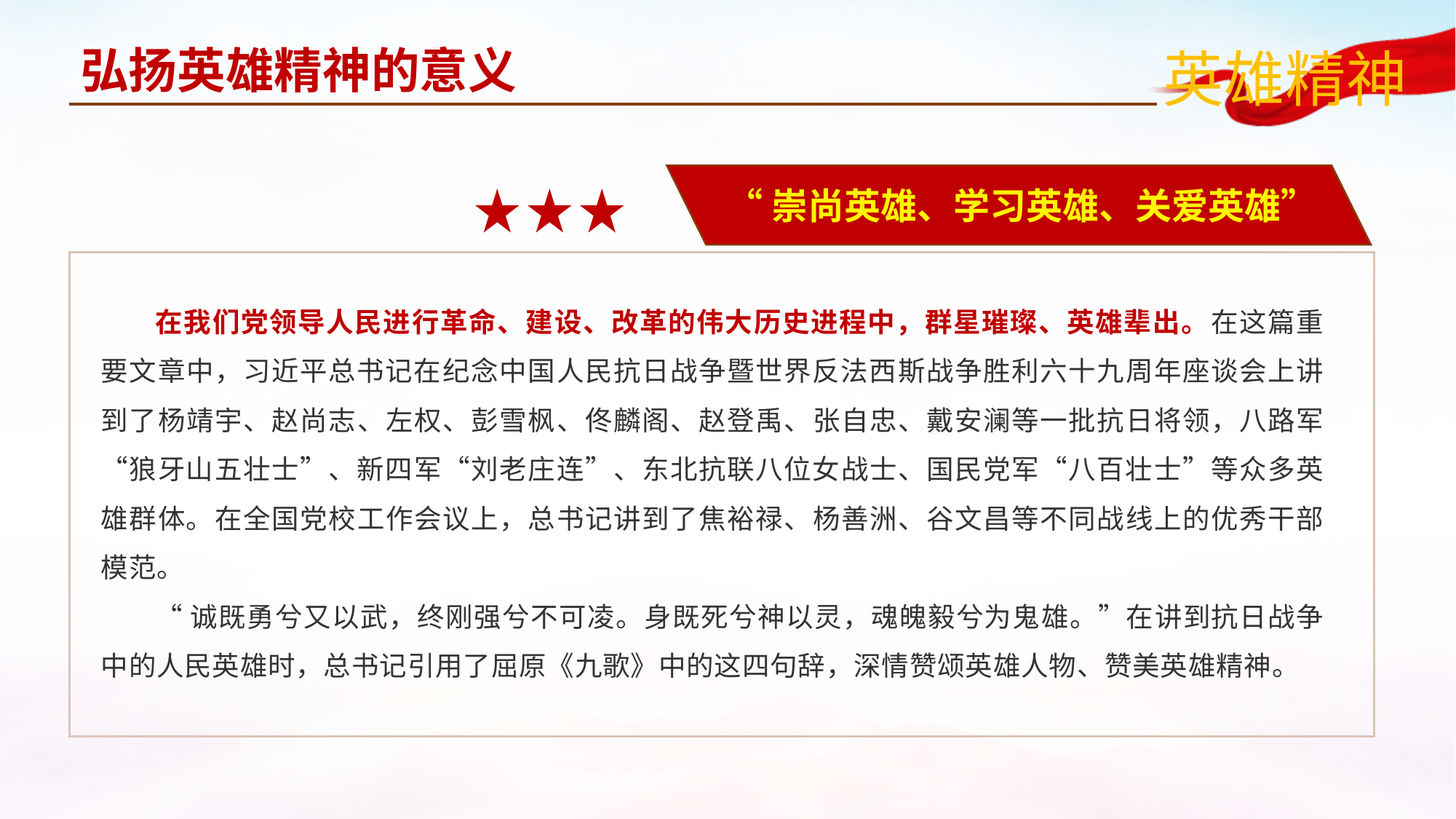

弘扬英雄精神的意义

“崇尚英雄、学习英雄、关爱英雄”

在我们党领导人民进行革命、建设、改革的伟大历史进程中，群星璀璨、英雄辈出。在这篇重要文章中，习近平总书记在纪念中国人民抗日战争暨世界反法西斯战争胜利六十九周年座谈会上讲到了杨靖宇、赵尚志、左权、彭雪枫、佟麟阁、赵登禹、张自忠、戴安澜等一批抗日将领，八路军“狼牙山五壮士”、新四军“刘老庄连”、东北抗联八位女战士、国民党军“八百壮士”等众多英雄群体。在全国党校工作会议上，总书记讲到了焦裕禄、杨善洲、谷文昌等不同战线上的优秀干部模范。
“诚既勇兮又以武，终刚强兮不可凌。身既死兮神以灵，魂魄毅兮为鬼雄。”在讲到抗日战争中的人民英雄时，总书记引用了屈原《九歌》中的这四句辞，深情赞颂英雄人物、赞美英雄精神。